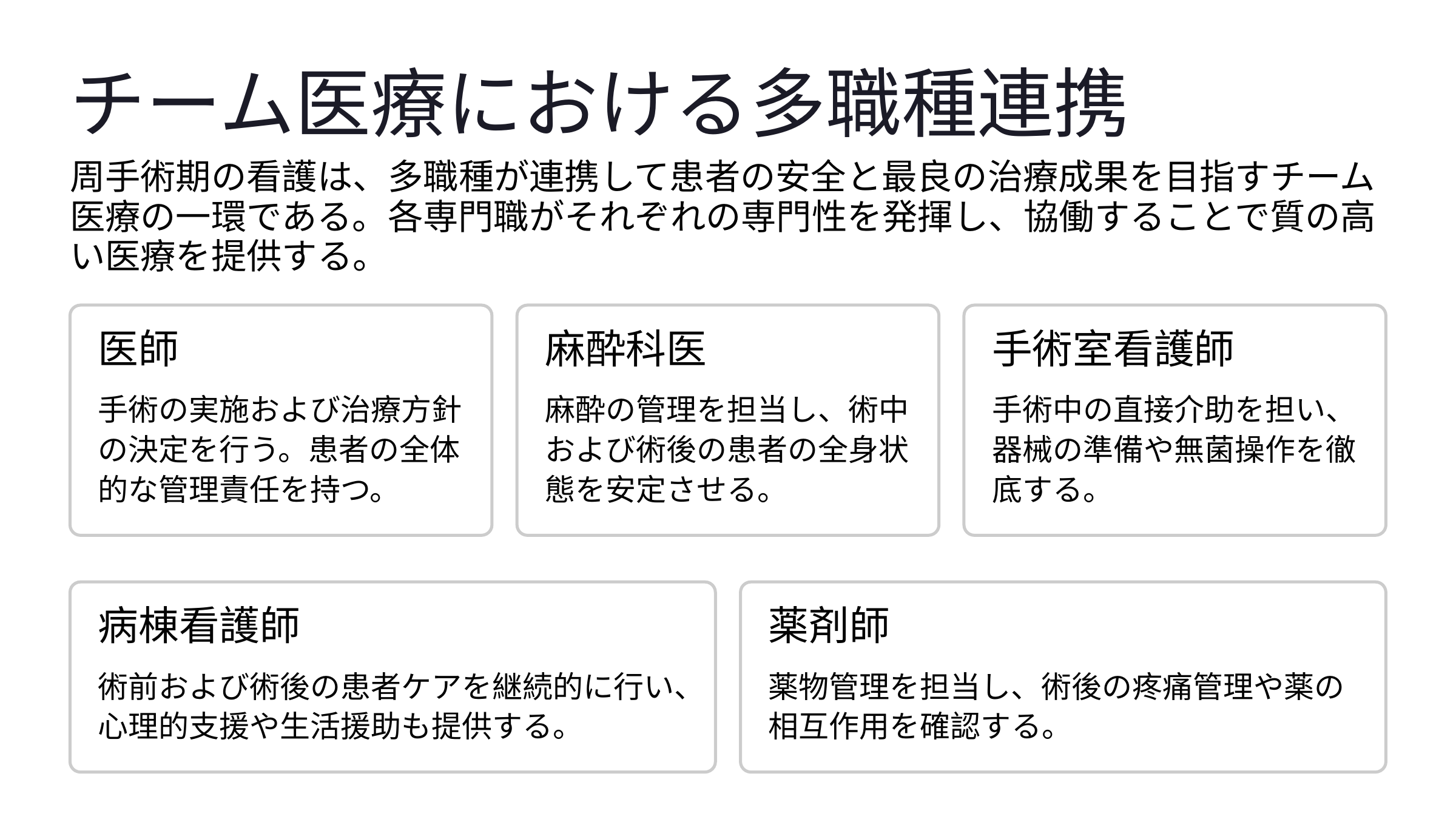

チーム医療における多職種連携
周手術期の看護は、多職種が連携して患者の安全と最良の治療成果を目指すチーム医療の一環である。各専門職がそれぞれの専門性を発揮し、協働することで質の高い医療を提供する。

医師
麻酔科医
手術室看護師
手術の実施および治療方針の決定を行う。患者の全体的な管理責任を持つ。
麻酔の管理を担当し、術中および術後の患者の全身状態を安定させる。
手術中の直接介助を担い、器械の準備や無菌操作を徹底する。

病棟看護師
薬剤師
術前および術後の患者ケアを継続的に行い、心理的支援や生活援助も提供する。
薬物管理を担当し、術後の疼痛管理や薬の相互作用を確認する。